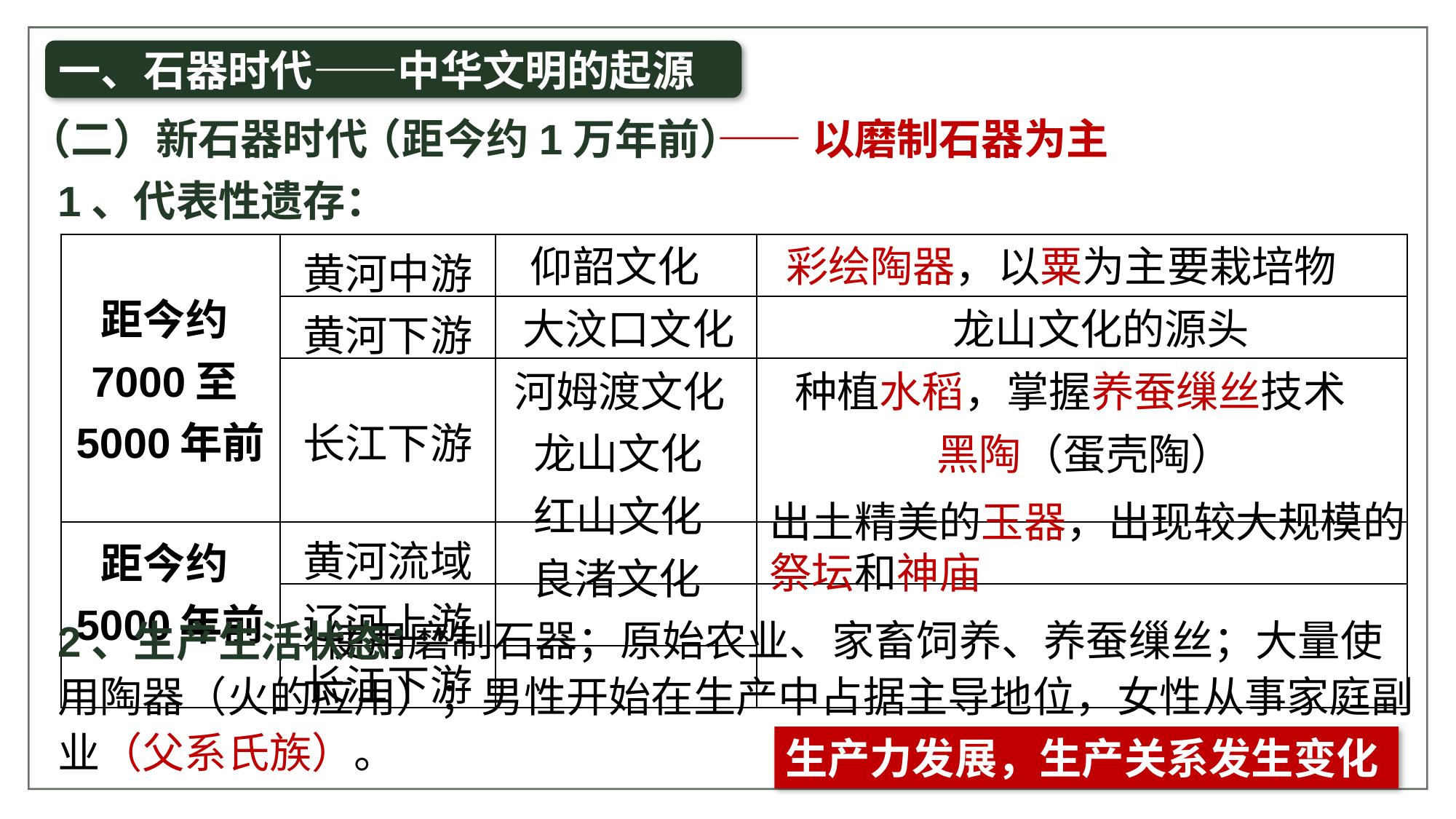

一、石器时代——中华文明的起源
（二）新石器时代
（距今约1万年前）
——以磨制石器为主
1、代表性遗存：
| 距今约7000至5000年前 | 黄河中游 |  |  |
| --- | --- | --- | --- |
|  | 黄河下游 |  |  |
|  | 长江下游 |  |  |
| 距今约5000年前 | 黄河流域 |  |  |
|  | 辽河上游 |  |  |
|  | 长江下游 |  |  |
仰韶文化
彩绘陶器，以粟为主要栽培物
大汶口文化
龙山文化的源头
河姆渡文化
种植水稻，掌握养蚕缫丝技术
龙山文化
黑陶（蛋壳陶）
红山文化
出土精美的玉器，出现较大规模的祭坛和神庙
良渚文化
                           使用磨制石器；原始农业、家畜饲养、养蚕缫丝；大量使用陶器（火的应用）；男性开始在生产中占据主导地位，女性从事家庭副业（父系氏族）。

2、生产生活状态：
生产力发展，生产关系发生变化